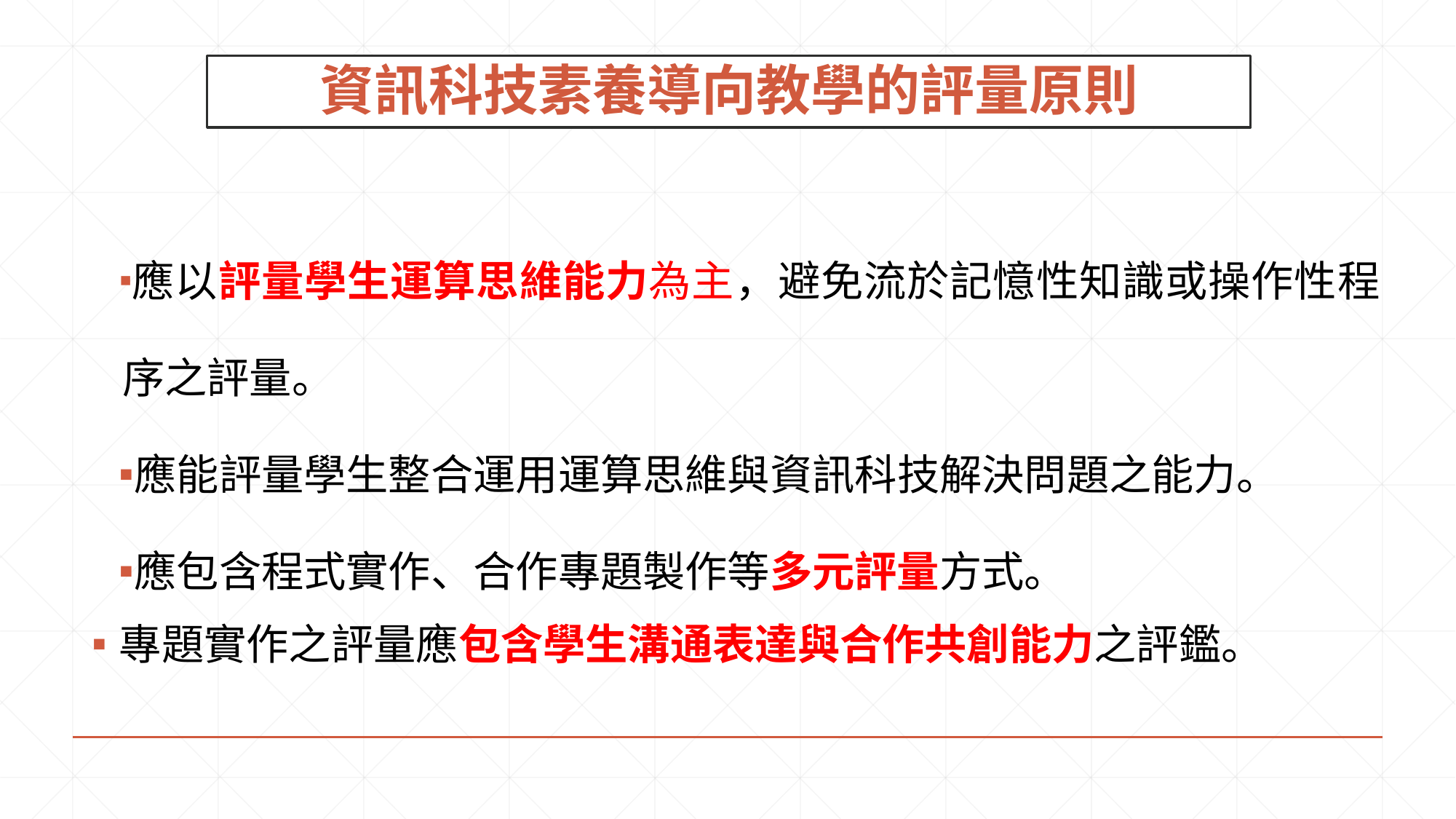

資訊科技素養導向教學的評量原則
應以評量學生運算思維能力為主，避免流於記憶性知識或操作性程序之評量。
應能評量學生整合運用運算思維與資訊科技解決問題之能力。
應包含程式實作、合作專題製作等多元評量方式。
專題實作之評量應包含學生溝通表達與合作共創能力之評鑑。